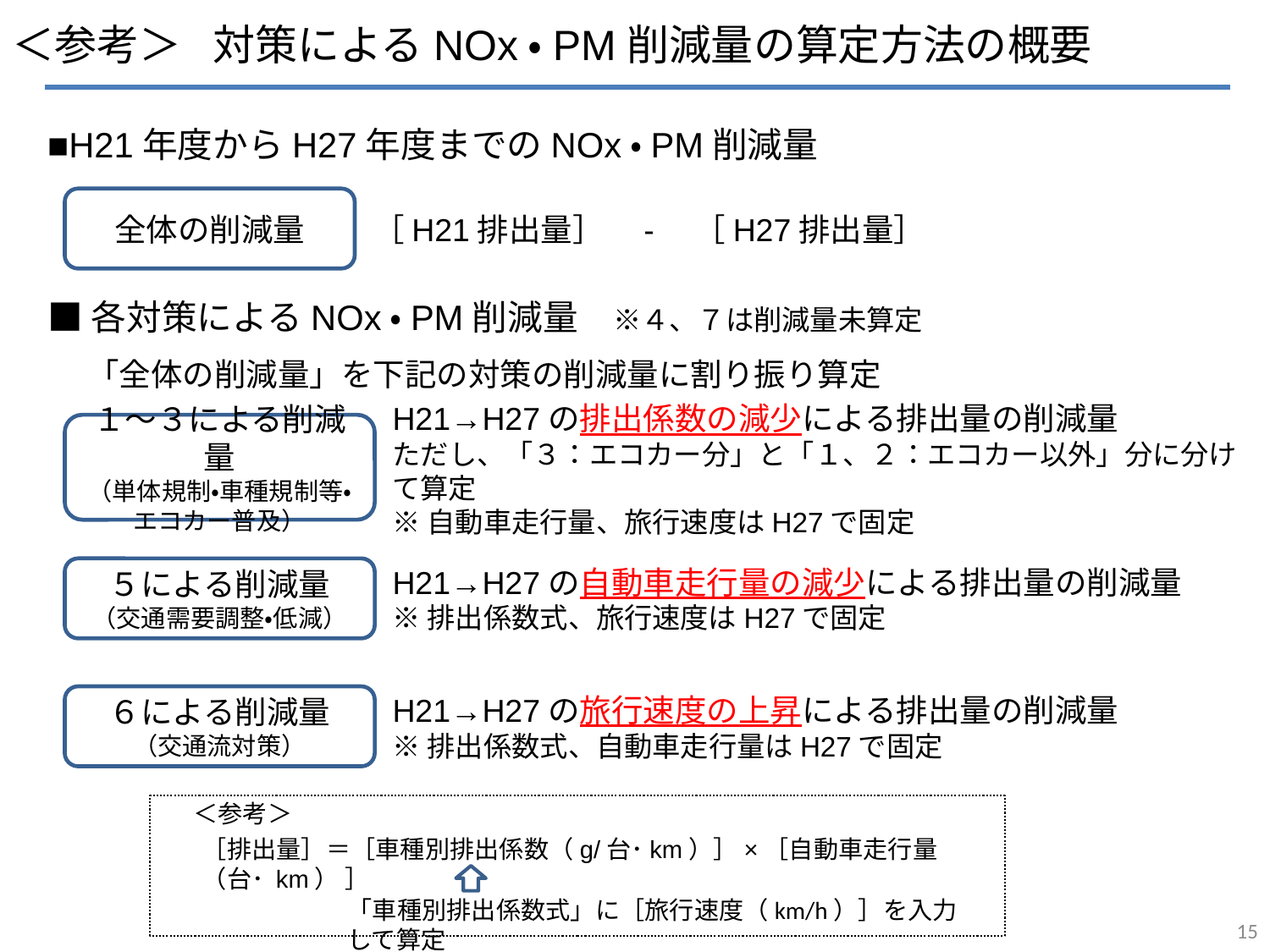

＜参考＞
対策によるNOx・PM削減量の算定方法の概要
■H21年度からH27年度までのNOx・PM削減量
全体の削減量
［H21排出量］　-　［H27排出量］
■各対策によるNOx・PM削減量　※４、７は削減量未算定
「全体の削減量」を下記の対策の削減量に割り振り算定
１～３による削減量
（単体規制・車種規制等・エコカー普及）
H21→H27の排出係数の減少による排出量の削減量
ただし、「３：エコカー分」と「１、２：エコカー以外」分に分けて算定
※自動車走行量、旅行速度はH27で固定
H21→H27の自動車走行量の減少による排出量の削減量
※排出係数式、旅行速度はH27で固定
５による削減量
（交通需要調整・低減）
H21→H27の旅行速度の上昇による排出量の削減量
※排出係数式、自動車走行量はH27で固定
６による削減量
（交通流対策）
＜参考＞

［排出量］＝［車種別排出係数（g/台･km）］×［自動車走行量（台･ km） ］

「車種別排出係数式」に［旅行速度（km/h）］を入力して算定
15